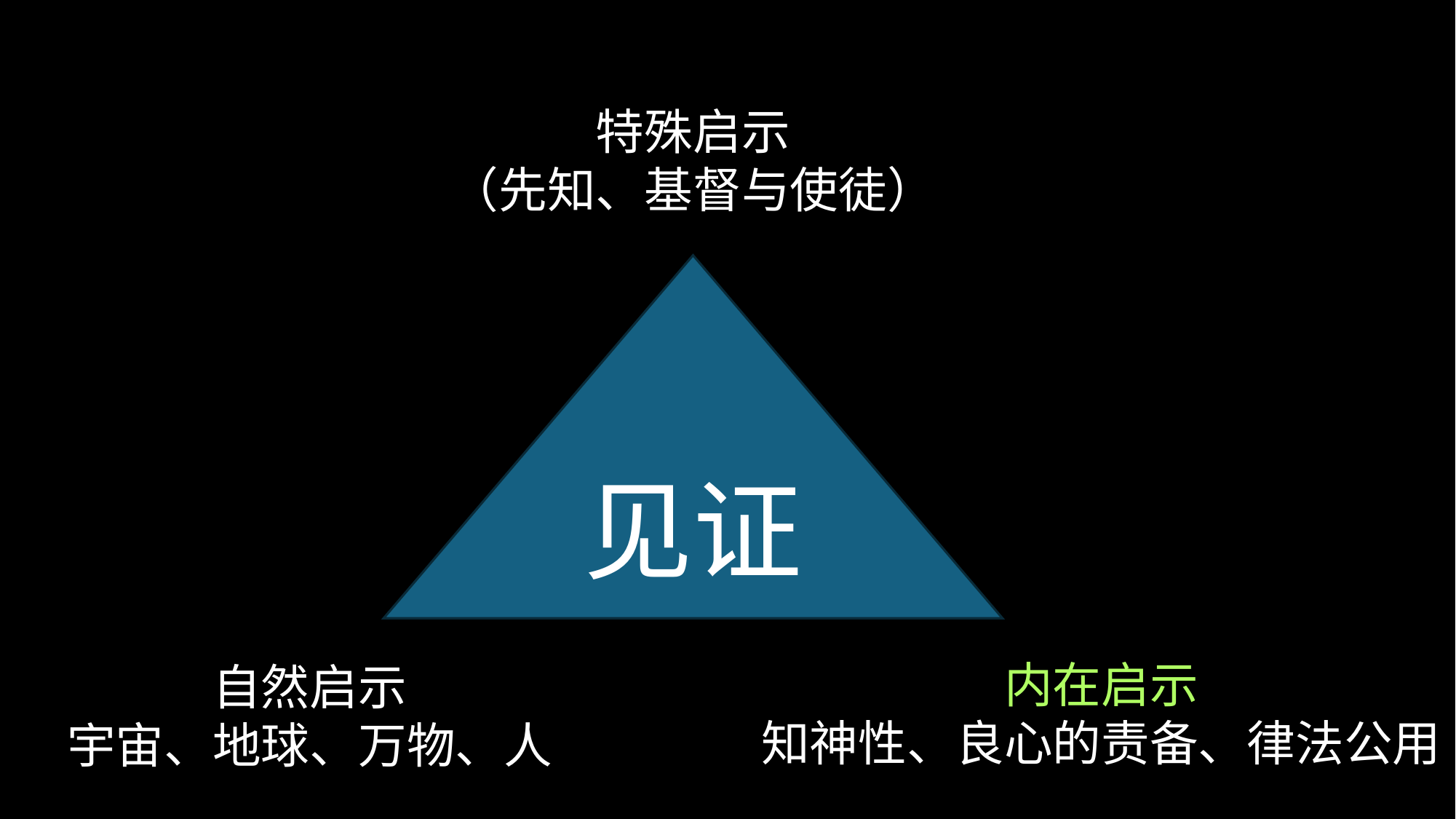

特殊启示
（先知、基督与使徒）
见证
内在启示
知神性、良心的责备、律法公用
自然启示
宇宙、地球、万物、人